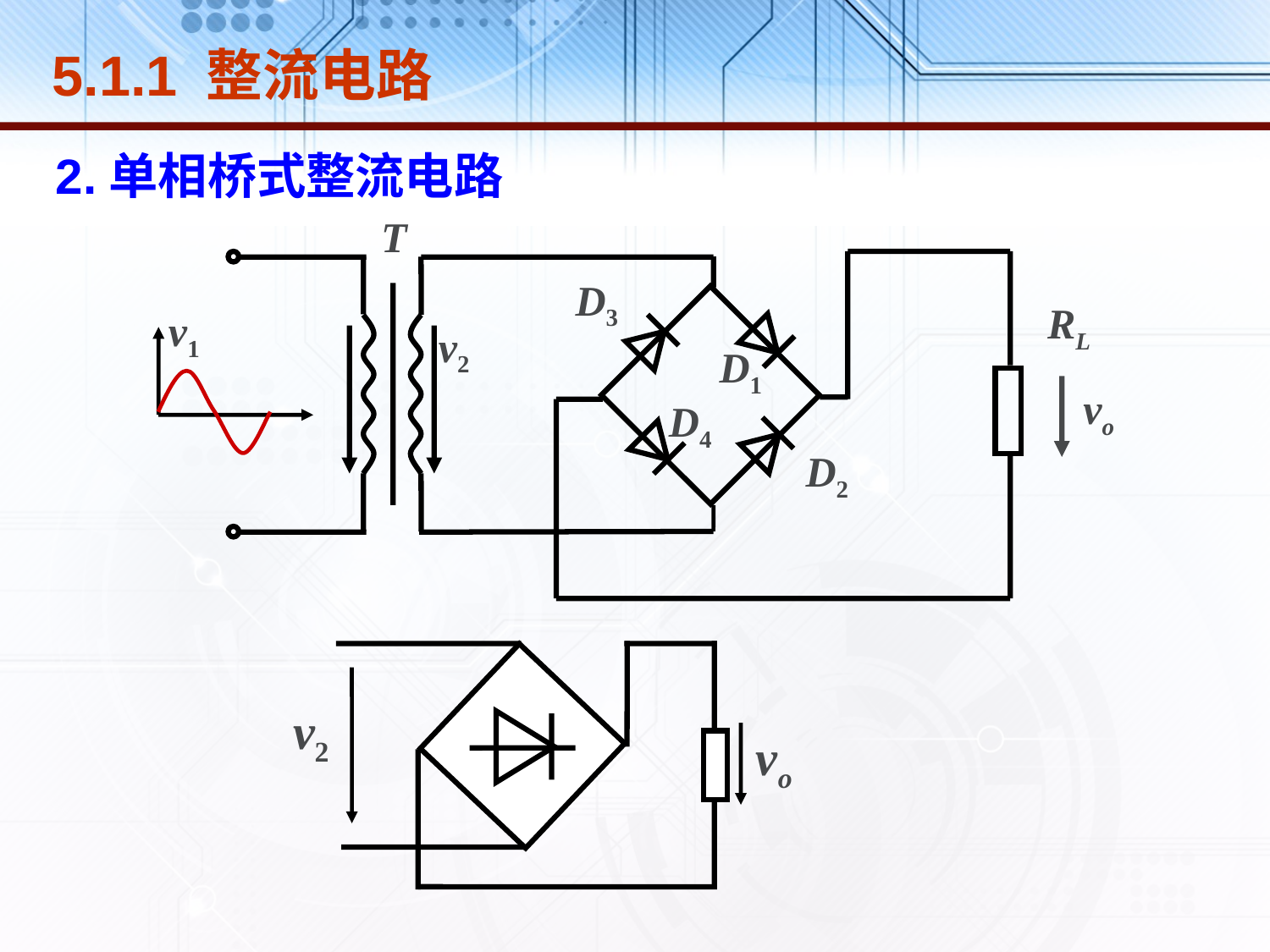

5.1.1 整流电路

2.单相桥式整流电路

T

D3

RL
v1

v2

D1

D4

D2

vo

v2

vo